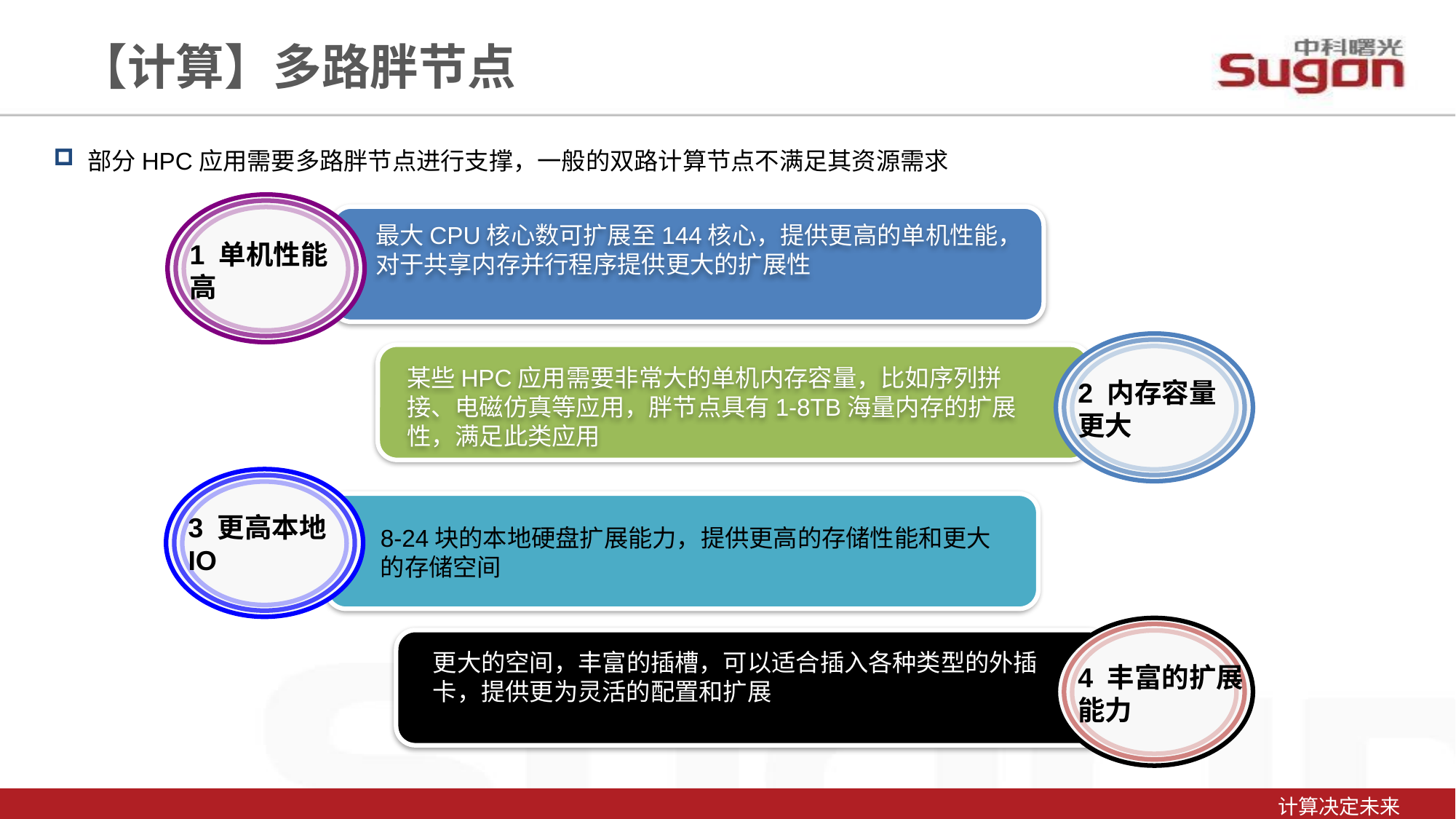

【计算】多路胖节点
部分HPC应用需要多路胖节点进行支撑，一般的双路计算节点不满足其资源需求

最大CPU核心数可扩展至144核心，提供更高的单机性能，对于共享内存并行程序提供更大的扩展性
1 单机性能高

某些HPC应用需要非常大的单机内存容量，比如序列拼接、电磁仿真等应用，胖节点具有1-8TB海量内存的扩展性，满足此类应用
2 内存容量更大

3 更高本地IO
8-24块的本地硬盘扩展能力，提供更高的存储性能和更大的存储空间

更大的空间，丰富的插槽，可以适合插入各种类型的外插卡，提供更为灵活的配置和扩展
4 丰富的扩展能力